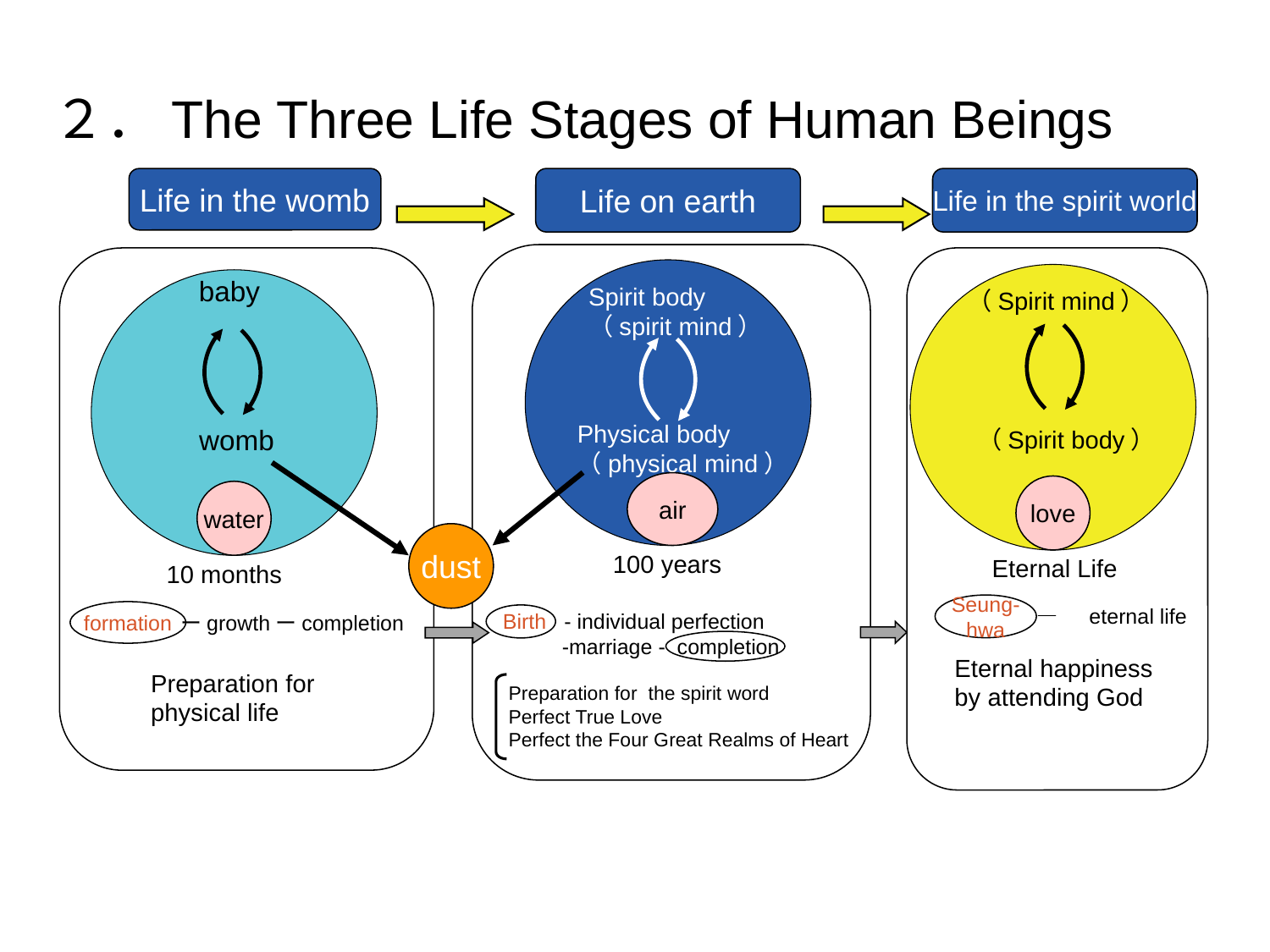

２．The Three Life Stages of Human Beings
Life in the womb
Life on earth
Life in the spirit world

baby

Spirit body
（spirit mind）
（Spirit mind）

Physical body
（physical mind）
womb
（Spirit body）

air
love
water
dust
100 years
Eternal Life
10 months
Seung-hwa
—　eternal life
formation
 Birth   - individual perfection
           -marriage -  completion
ーgrowthーcompletion

Eternal happiness
by attending God
Preparation for
physical life
Preparation for  the spirit word
Perfect True Love
Perfect the Four Great Realms of Heart